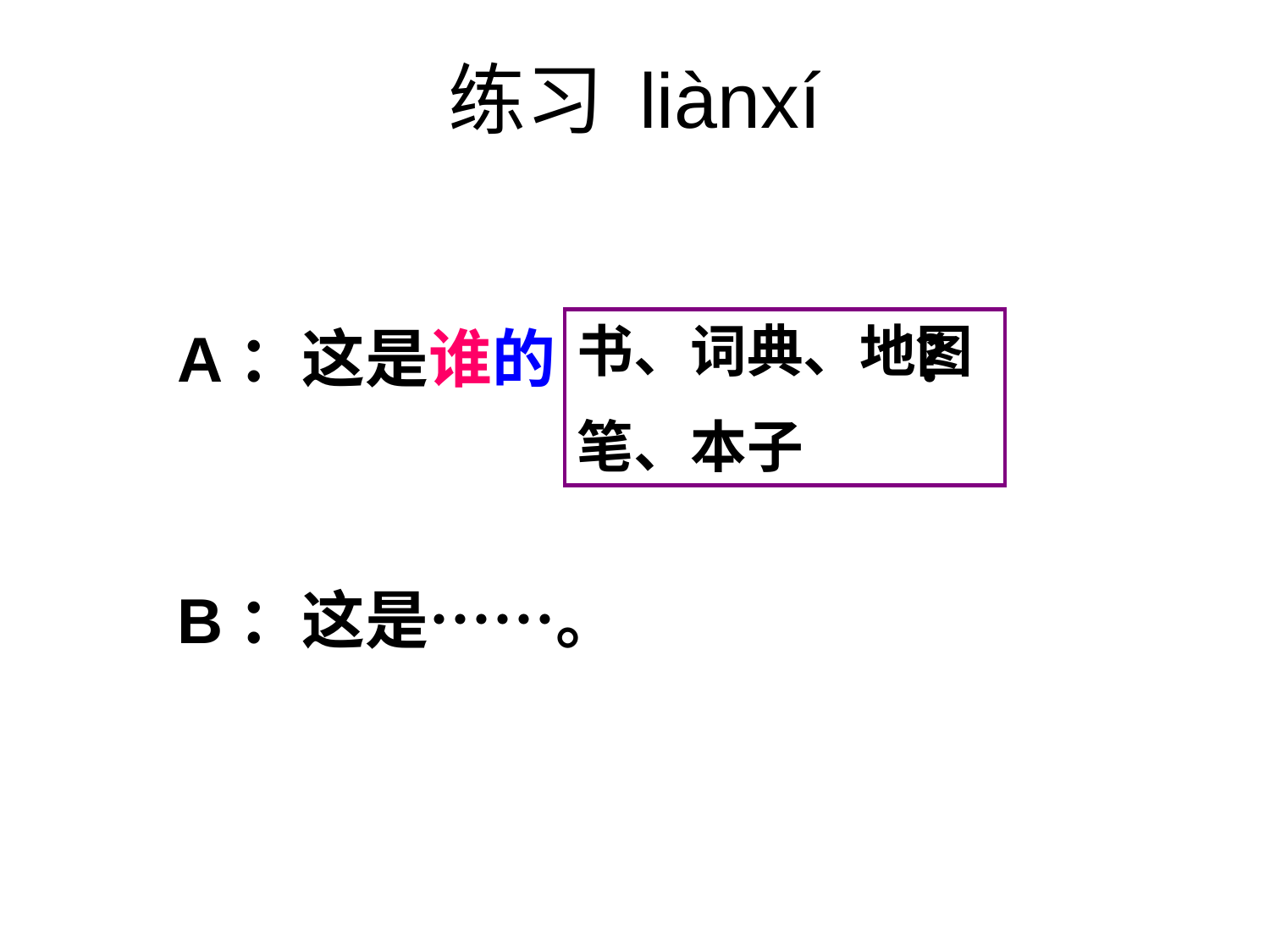

# 练习 liànxí
A：这是谁的                         ？

B：这是……。
书、词典、地图
笔、本子